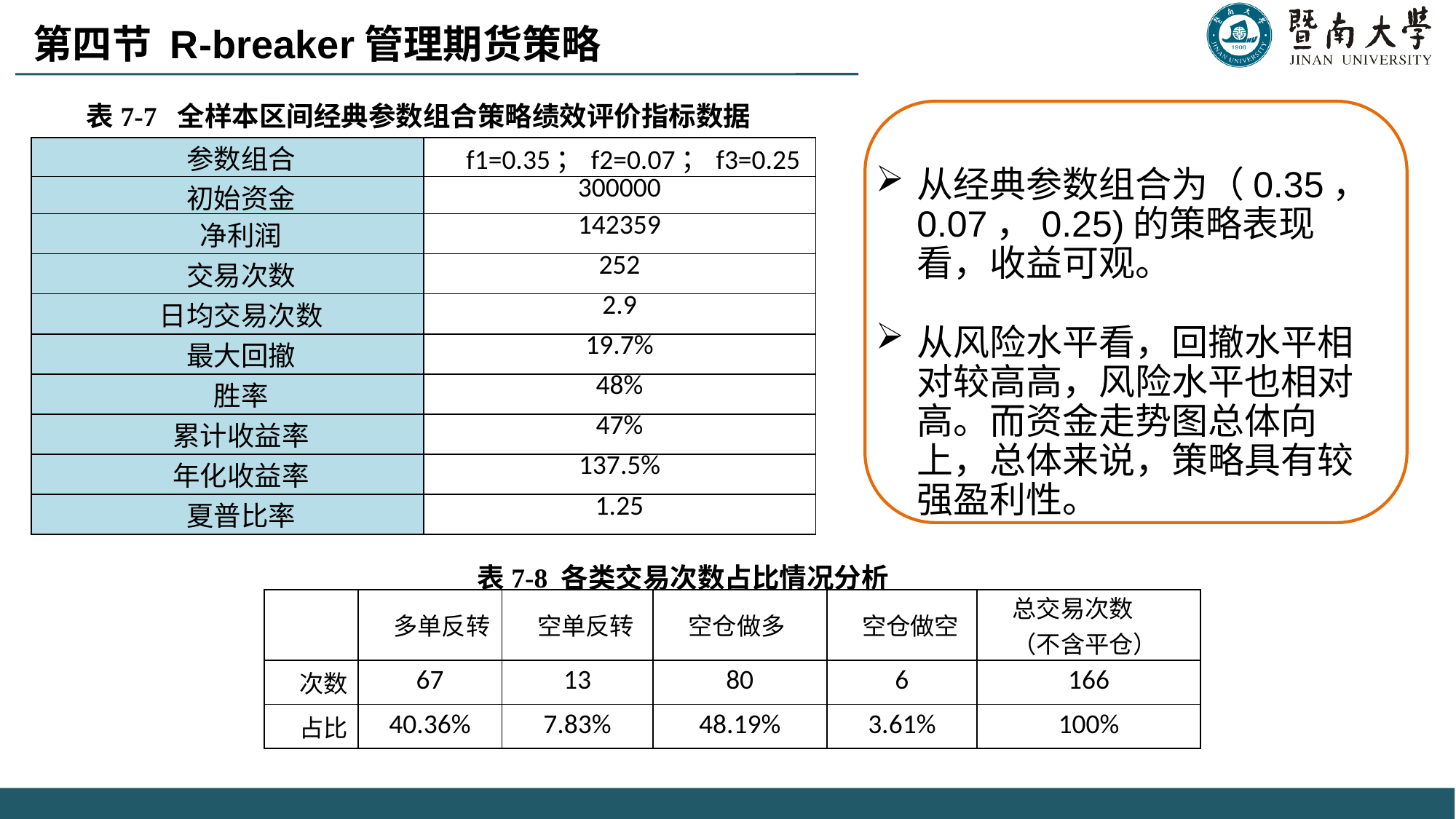

第四节 R-breaker管理期货策略
表7-7  全样本区间经典参数组合策略绩效评价指标数据

| 参数组合 | f1=0.35；f2=0.07；f3=0.25 |
| --- | --- |
| 初始资金 | 300000 |
| 净利润 | 142359 |
| 交易次数 | 252 |
| 日均交易次数 | 2.9 |
| 最大回撤 | 19.7% |
| 胜率 | 48% |
| 累计收益率 | 47% |
| 年化收益率 | 137.5% |
| 夏普比率 | 1.25 |
从经典参数组合为（0.35，0.07，0.25)的策略表现看，收益可观。

从风险水平看，回撤水平相对较高高，风险水平也相对高。而资金走势图总体向上，总体来说，策略具有较强盈利性。
表7-8 各类交易次数占比情况分析
|  | 多单反转 | 空单反转 | 空仓做多 | 空仓做空 | 总交易次数 （不含平仓） |
| --- | --- | --- | --- | --- | --- |
| 次数 | 67 | 13 | 80 | 6 | 166 |
| 占比 | 40.36% | 7.83% | 48.19% | 3.61% | 100% |